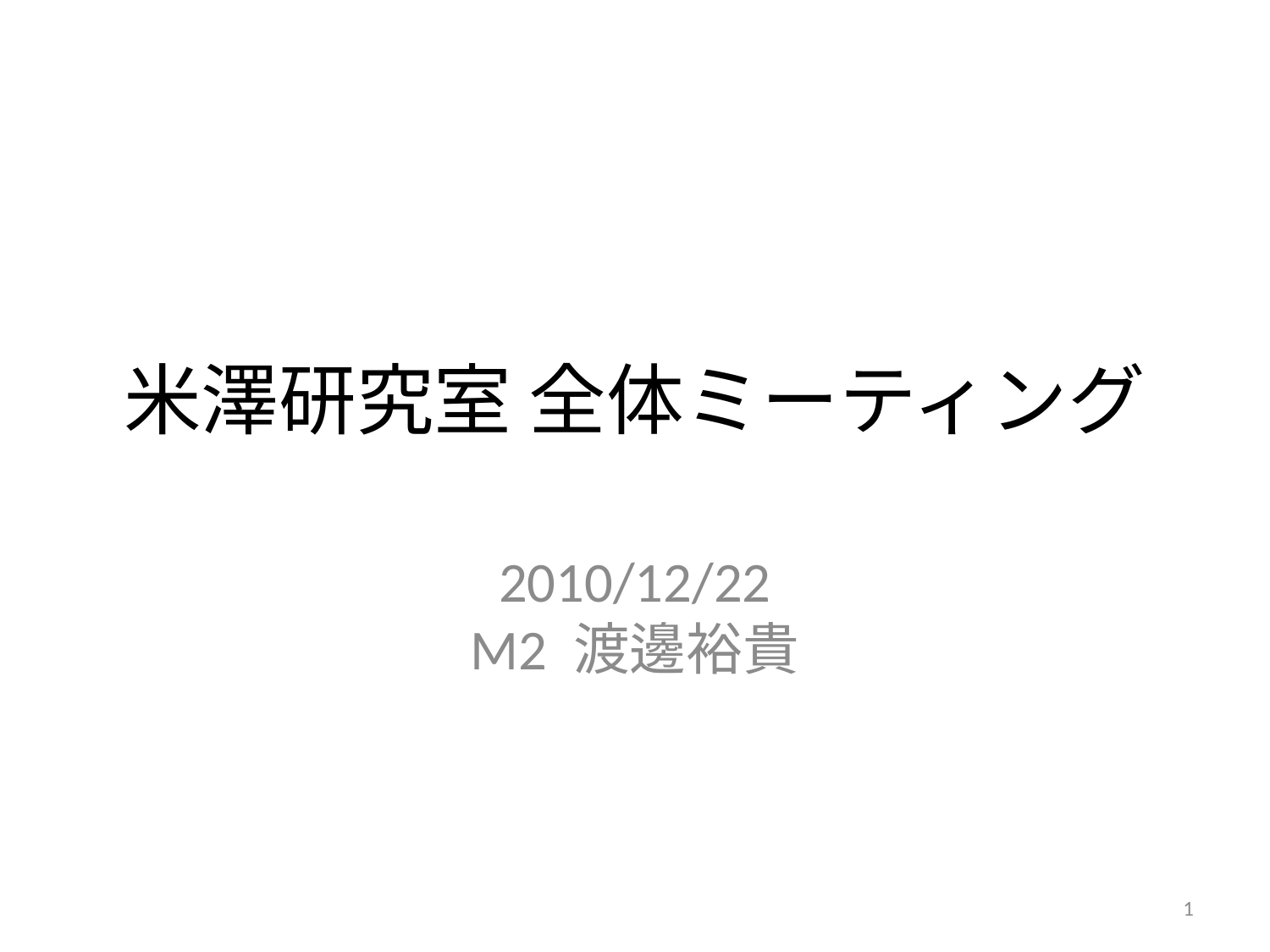

# 米澤研究室 全体ミーティング
2010/12/22
M2 渡邊裕貴
1